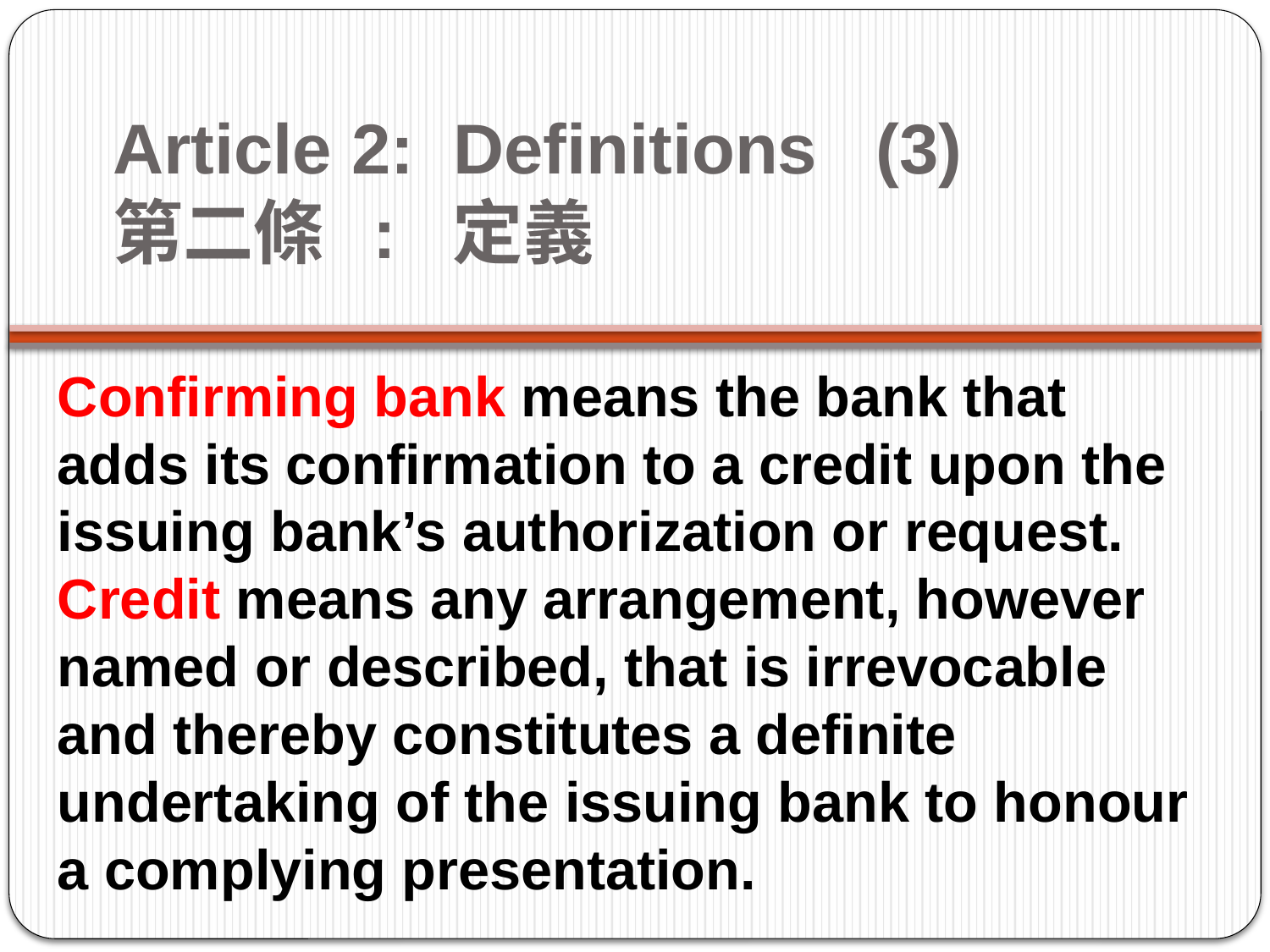

# Article 2:  Definitions   (3)      第二條  :  定義
Confirming bank means the bank that adds its confirmation to a credit upon the issuing bank’s authorization or request.
Credit means any arrangement, however named or described, that is irrevocable and thereby constitutes a definite undertaking of the issuing bank to honour a complying presentation.